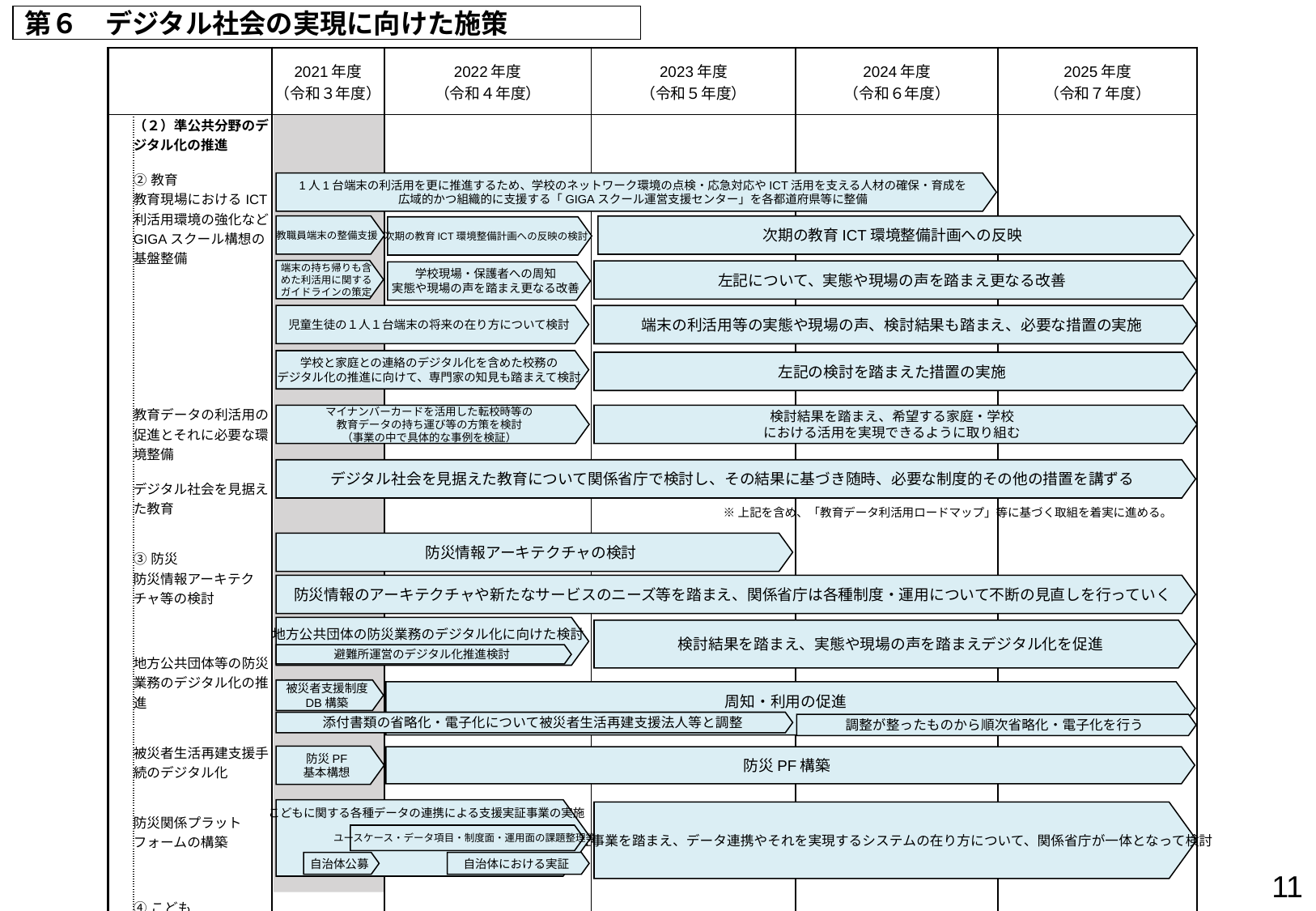

第６　デジタル社会の実現に向けた施策
|  |  | 2021年度 （令和３年度） | 2022年度 （令和４年度） | 2023年度 （令和５年度） | 2024年度 （令和６年度） | 2025年度 （令和７年度） |
| --- | --- | --- | --- | --- | --- | --- |
|  | （２）準公共分野のデジタル化の推進 ②教育 教育現場におけるICT利活用環境の強化などGIGAスクール構想の基盤整備 教育データの利活用の促進とそれに必要な環境整備 デジタル社会を見据えた教育 ③防災 防災情報アーキテクチャ等の検討 地方公共団体等の防災業務のデジタル化の推進 被災者生活再建支援手続のデジタル化 防災関係プラットフォームの構築 ④こども |  |  |  |  |  |

1人1台端末の利活用を更に推進するため、学校のネットワーク環境の点検・応急対応やICT活用を支える人材の確保・育成を
広域的かつ組織的に支援する「GIGAスクール運営支援センター」を各都道府県等に整備
教職員端末の整備支援
次期の教育ICT環境整備計画への反映
次期の教育ICT環境整備計画への反映の検討
端末の持ち帰りも含
めた利活用に関する
ガイドラインの策定
左記について、実態や現場の声を踏まえ更なる改善
学校現場・保護者への周知
実態や現場の声を踏まえ更なる改善
児童生徒の１人１台端末の将来の在り方について検討
端末の利活用等の実態や現場の声、検討結果も踏まえ、必要な措置の実施
学校と家庭との連絡のデジタル化を含めた校務の
デジタル化の推進に向けて、専門家の知見も踏まえて検討
左記の検討を踏まえた措置の実施
マイナンバーカードを活用した転校時等の
教育データの持ち運び等の方策を検討
（事業の中で具体的な事例を検証）
検討結果を踏まえ、希望する家庭・学校
における活用を実現できるように取り組む
デジタル社会を見据えた教育について関係省庁で検討し、その結果に基づき随時、必要な制度的その他の措置を講ずる
※上記を含め、「教育データ利活用ロードマップ」等に基づく取組を着実に進める。
防災情報アーキテクチャの検討
防災情報のアーキテクチャや新たなサービスのニーズ等を踏まえ、関係省庁は各種制度・運用について不断の見直しを行っていく
地方公共団体の防災業務のデジタル化に向けた検討

検討結果を踏まえ、実態や現場の声を踏まえデジタル化を促進
避難所運営のデジタル化推進検討
被災者支援制度
DB構築
周知・利用の促進

添付書類の省略化・電子化について被災者生活再建支援法人等と調整
調整が整ったものから順次省略化・電子化を行う
防災PF
基本構想
防災PF構築
こどもに関する各種データの連携による支援実証事業の実施
実証事業を踏まえ、データ連携やそれを実現するシステムの在り方について、関係省庁が一体となって検討
ユースケース・データ項目・制度面・運用面の課題整理等
自治体公募
自治体における実証
11